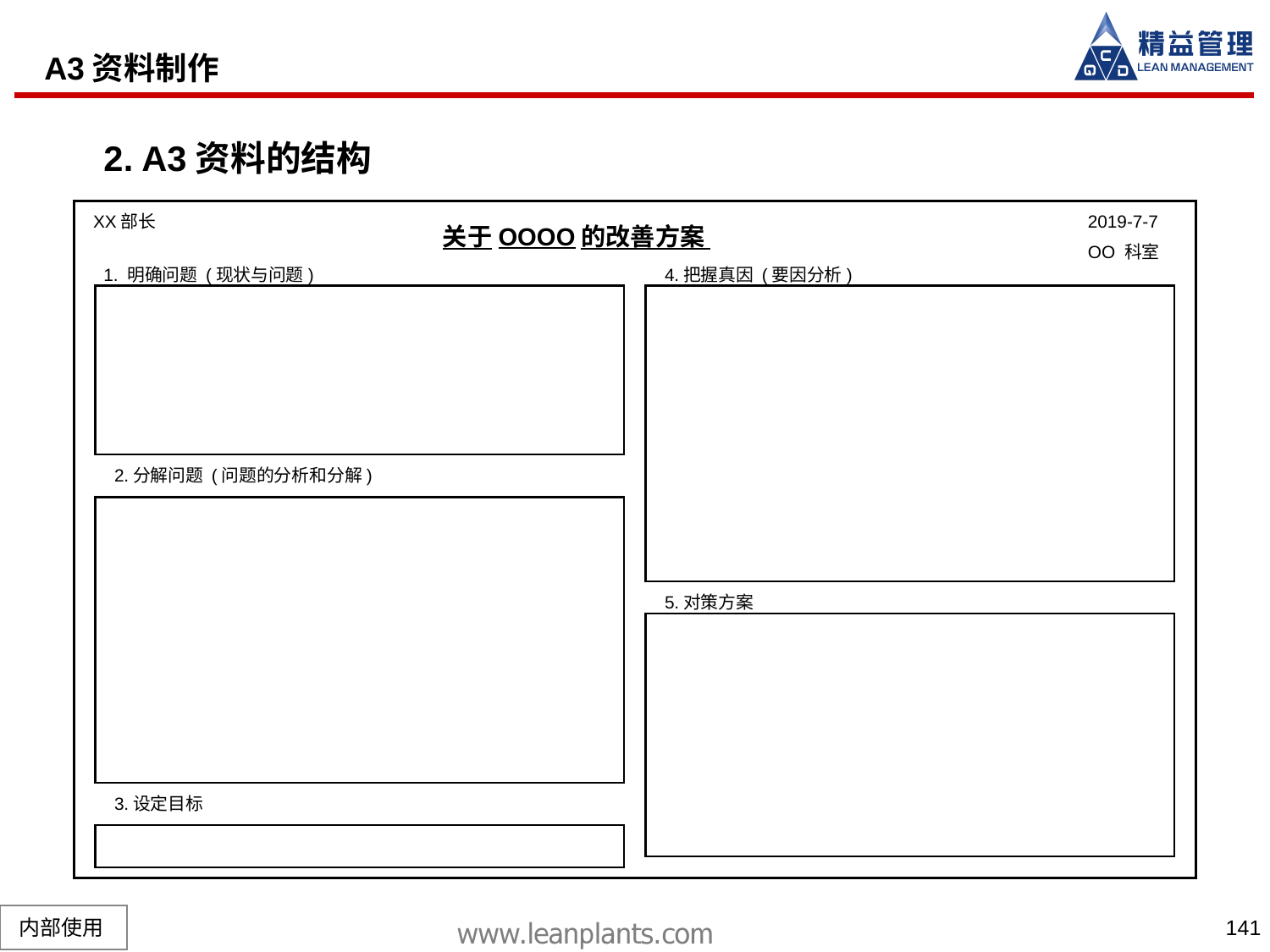

A3资料制作
2. A3资料的结构

XX部长
2019-7-7
OO 科室
关于OOOO的改善方案
1. 明确问题 (现状与问题)
4.把握真因 (要因分析)

2.分解问题 (问题的分析和分解)

5.对策方案

3.设定目标

内部使用